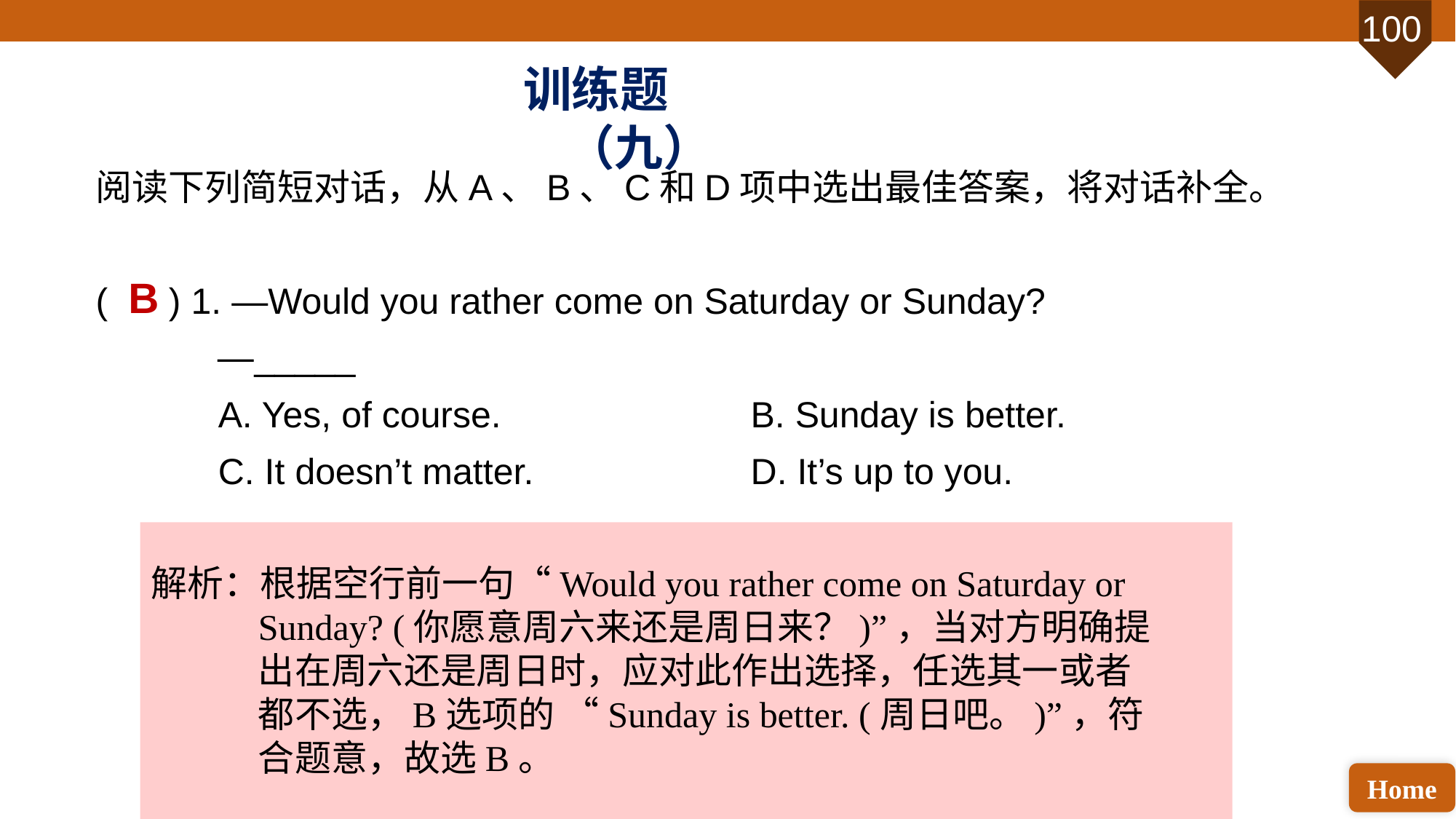

训练题（九）
阅读下列简短对话，从A、B、C和D项中选出最佳答案，将对话补全。

(      ) 1. —Would you rather come on Saturday or Sunday?
            —_____
            A. Yes, of course. 			B. Sunday is better.
            C. It doesn’t matter. 		D. It’s up to you.
B

解析：根据空行前一句“Would you rather come on Saturday or Sunday? (你愿意周六来还是周日来？)”，当对方明确提出在周六还是周日时，应对此作出选择，任选其一或者都不选，B选项的 “Sunday is better. (周日吧。)”，符合题意，故选B。